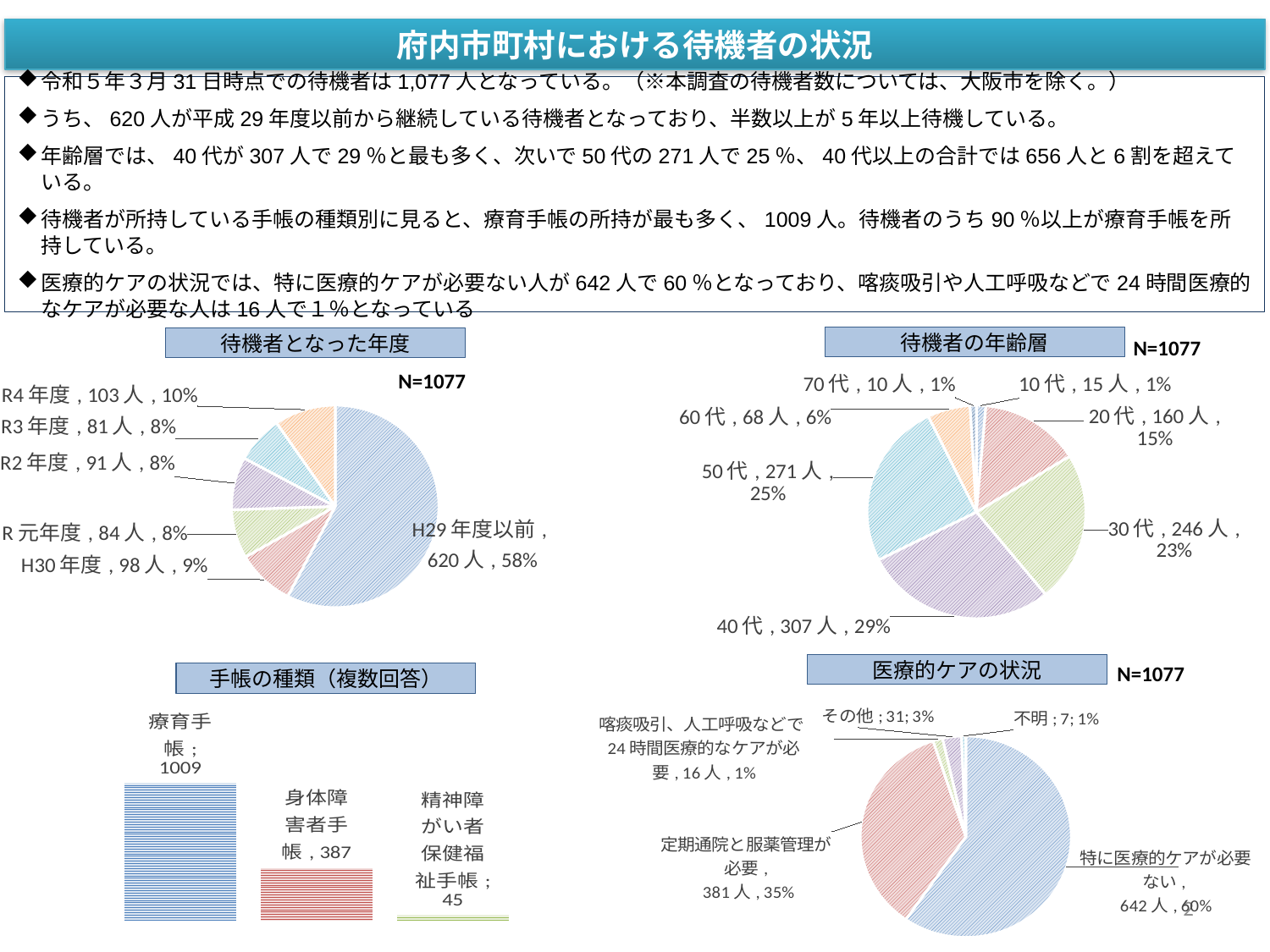

府内市町村における待機者の状況
令和５年３月31日時点での待機者は1,077人となっている。（※本調査の待機者数については、大阪市を除く。）
うち、620人が平成29年度以前から継続している待機者となっており、半数以上が5年以上待機している。
年齢層では、40代が307人で29％と最も多く、次いで50代の271人で25％、40代以上の合計では656人と6割を超えている。
待機者が所持している手帳の種類別に見ると、療育手帳の所持が最も多く、1009人。待機者のうち90％以上が療育手帳を所持している。
医療的ケアの状況では、特に医療的ケアが必要ない人が642人で60％となっており、喀痰吸引や人工呼吸などで24時間医療的なケアが必要な人は16人で１％となっている
待機者の年齢層
待機者となった年度
N=1077
N=1077

### Chart

| Category | 待機者の年齢層 |
|---|---|
| 10代 | 15.0 |
| 20代 | 160.0 |
| 30代 | 246.0 |
| 40代 | 307.0 |
| 50代 | 271.0 |
| 60代 | 68.0 |
| 70代 | 10.0 |

### Chart

| Category | 待機者となった年度 |
|---|---|
| H29年度以前 | 620.0 |
| H30年度 | 98.0 |
| R元年度 | 84.0 |
| R2年度 | 91.0 |
| R3年度 | 81.0 |
| R4年度 | 103.0 |
医療的ケアの状況
N=1077

### Chart

| Category | 医療的ケアの状況 |
|---|---|
| 特に医療的ケアが必要ない | 642.0 |
| 定期通院と服薬管理が必要 | 381.0 |
| 喀痰吸引、人工呼吸などで24時間医療的なケアが必要 | 16.0 |
| その他 | 31.0 |
| 不明 | 7.0 |
手帳の種類（複数回答）

### Chart

| Category | 療育手帳 | 身体障害者手帳 | 精神障がい者保健福祉手帳 |
|---|---|---|---|
| 手帳所持者数 | 1009.0 | 387.0 | 45.0 |
2